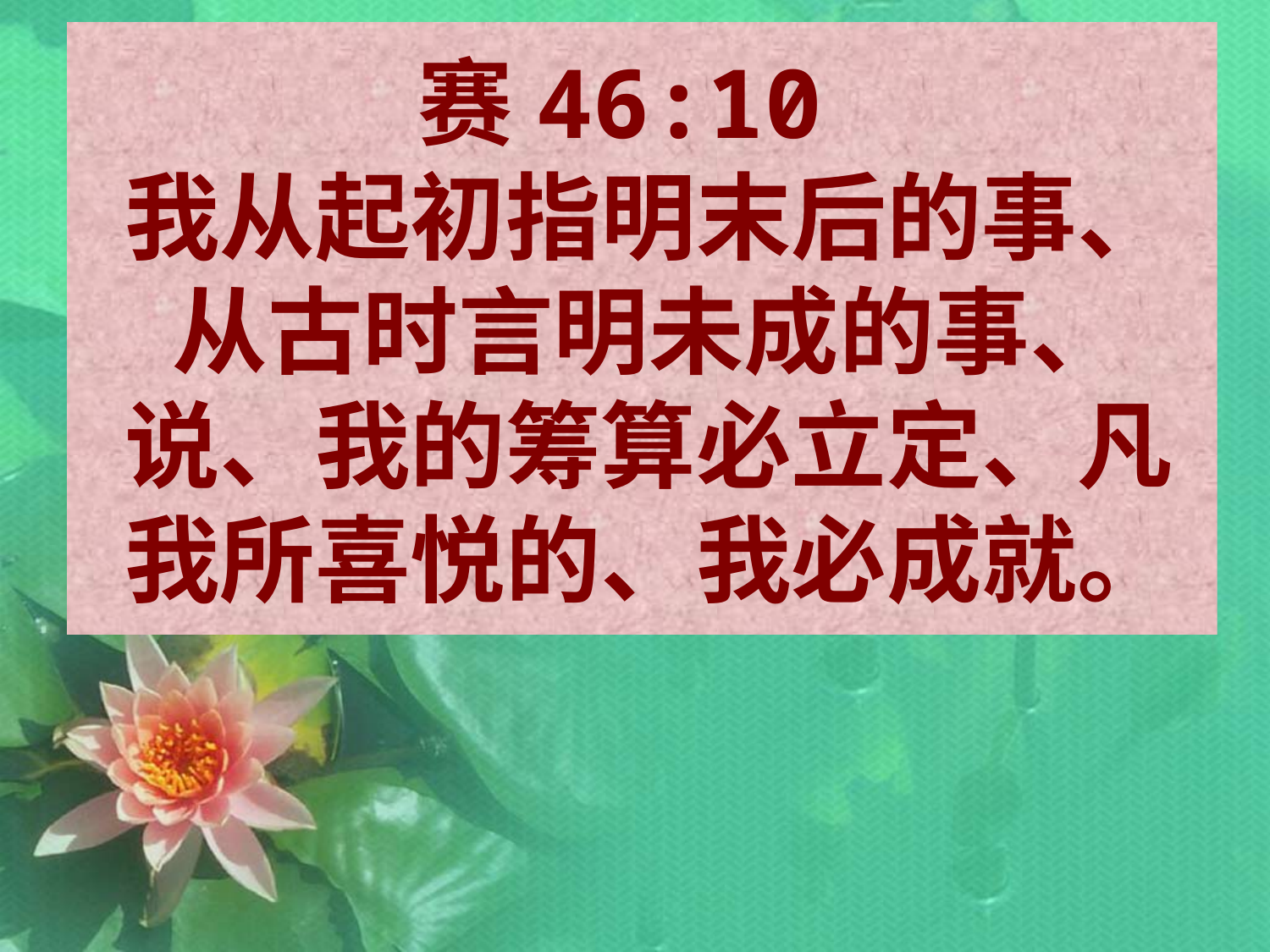

赛46:10
我从起初指明末后的事、从古时言明未成的事、说、我的筹算必立定、凡我所喜悦的、我必成就。